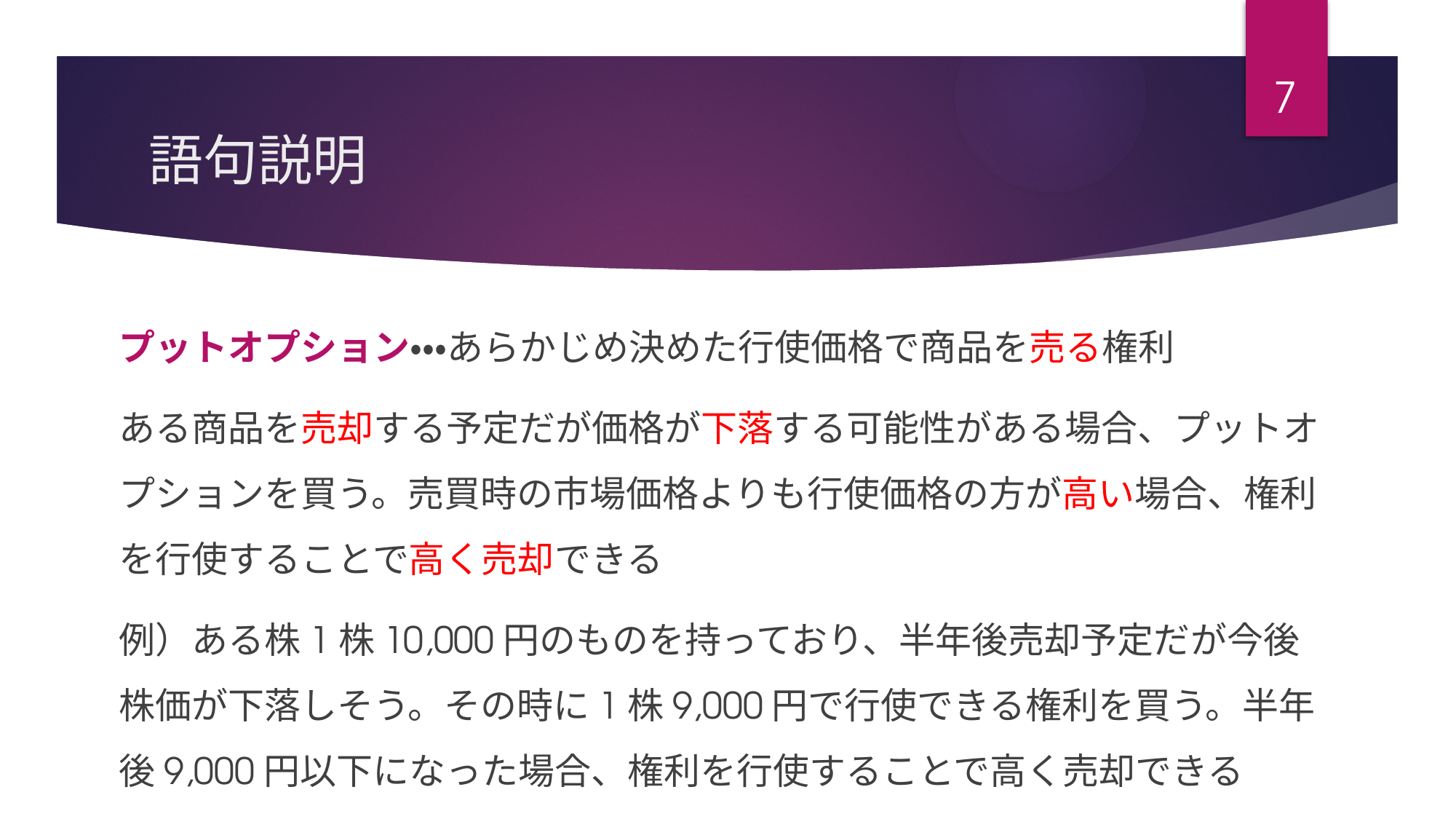

7
# 語句説明
プットオプション・・・あらかじめ決めた行使価格で商品を売る権利
ある商品を売却する予定だが価格が下落する可能性がある場合、プットオプションを買う。売買時の市場価格よりも行使価格の方が高い場合、権利を行使することで高く売却できる
例）ある株1株10,000円のものを持っており、半年後売却予定だが今後株価が下落しそう。その時に1株9,000円で行使できる権利を買う。半年後9,000円以下になった場合、権利を行使することで高く売却できる